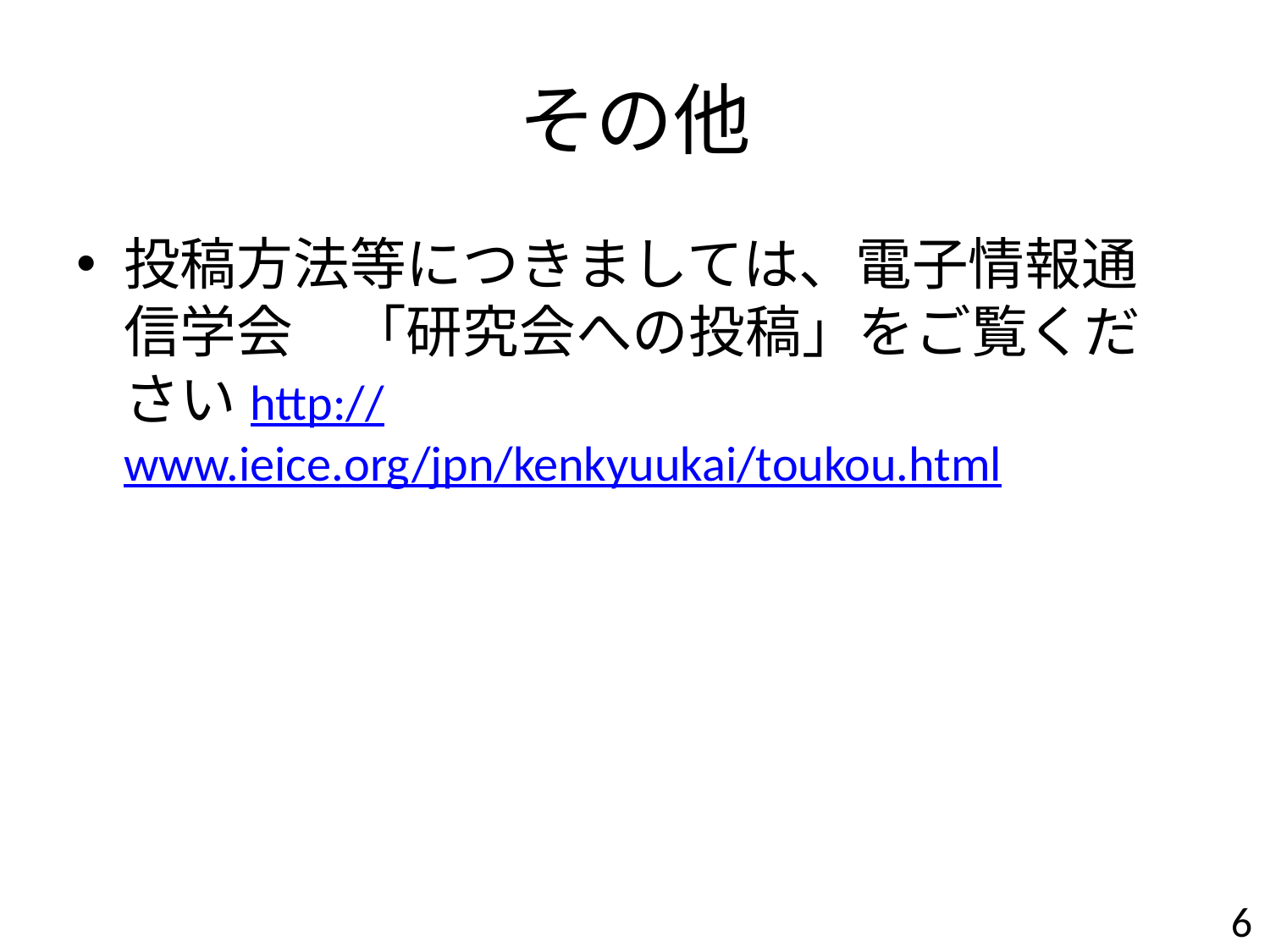

# その他
投稿方法等につきましては、電子情報通信学会　「研究会への投稿」をご覧くださいhttp://www.ieice.org/jpn/kenkyuukai/toukou.html
6